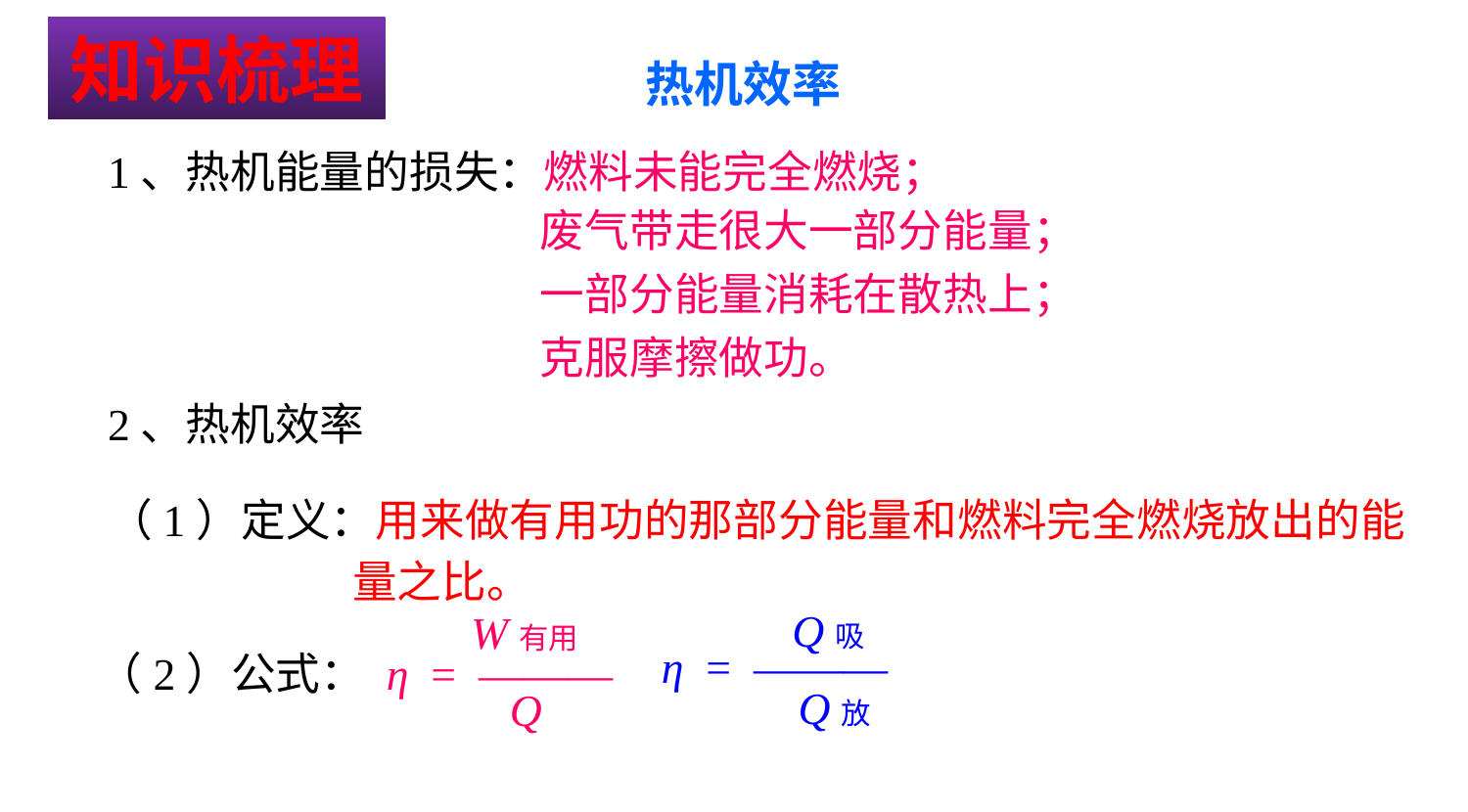

知识梳理
知点3
热机效率
1、热机能量的损失：燃料未能完全燃烧；
		废气带走很大一部分能量；
		一部分能量消耗在散热上；
		克服摩擦做功。
2、热机效率

（1）定义：用来做有用功的那部分能量和燃料完全燃烧放出的能
	量之比。
Q吸

	Q放
	W有用
（2）公式： η  =  ———
		Q
η  =  ———